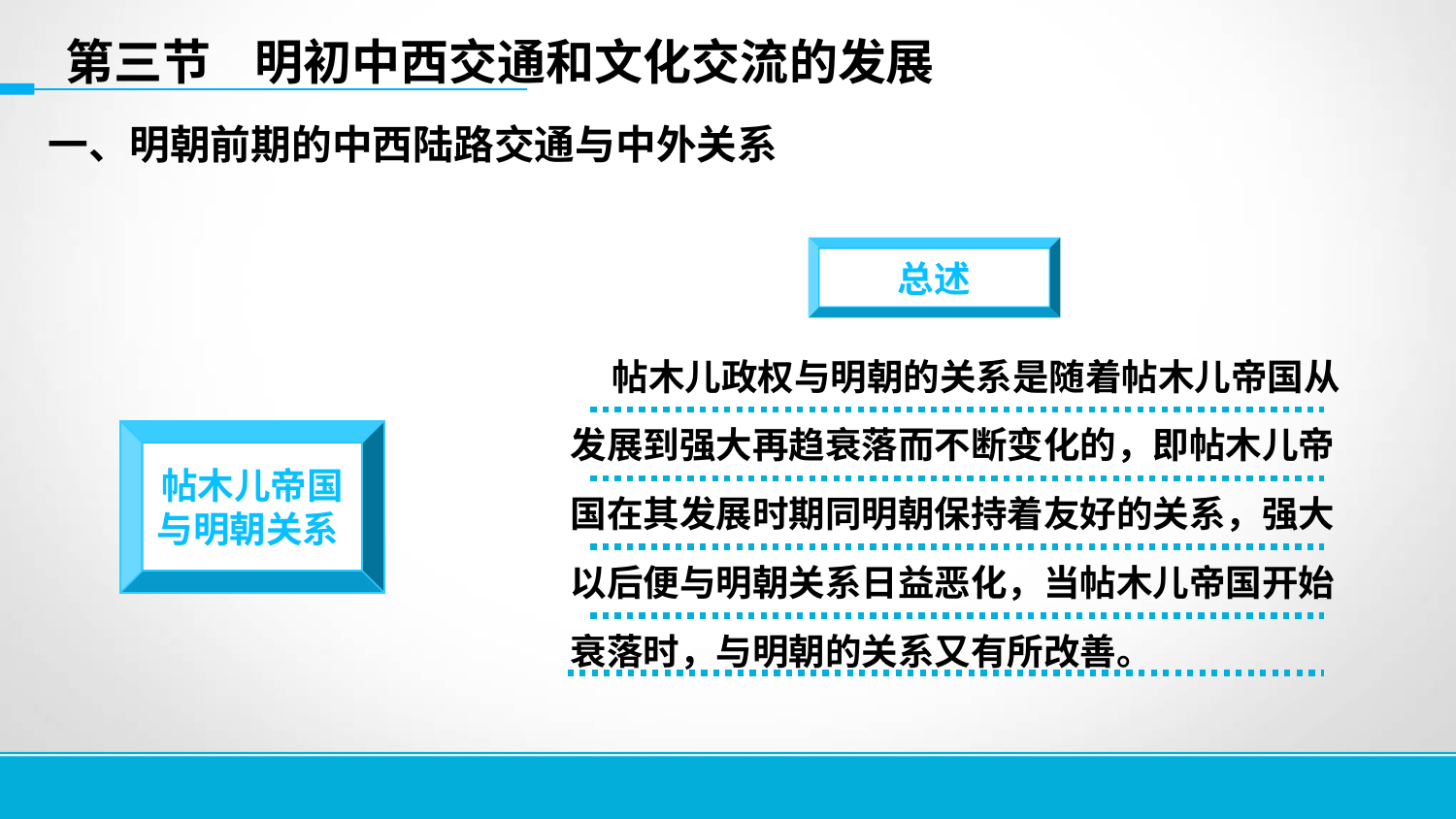

第三节    明初中西交通和文化交流的发展

一、明朝前期的中西陆路交通与中外关系

总述
    帖木儿政权与明朝的关系是随着帖木儿帝国从发展到强大再趋衰落而不断变化的，即帖木儿帝国在其发展时期同明朝保持着友好的关系，强大以后便与明朝关系日益恶化，当帖木儿帝国开始衰落时，与明朝的关系又有所改善。

帖木儿帝国
与明朝关系
14
14